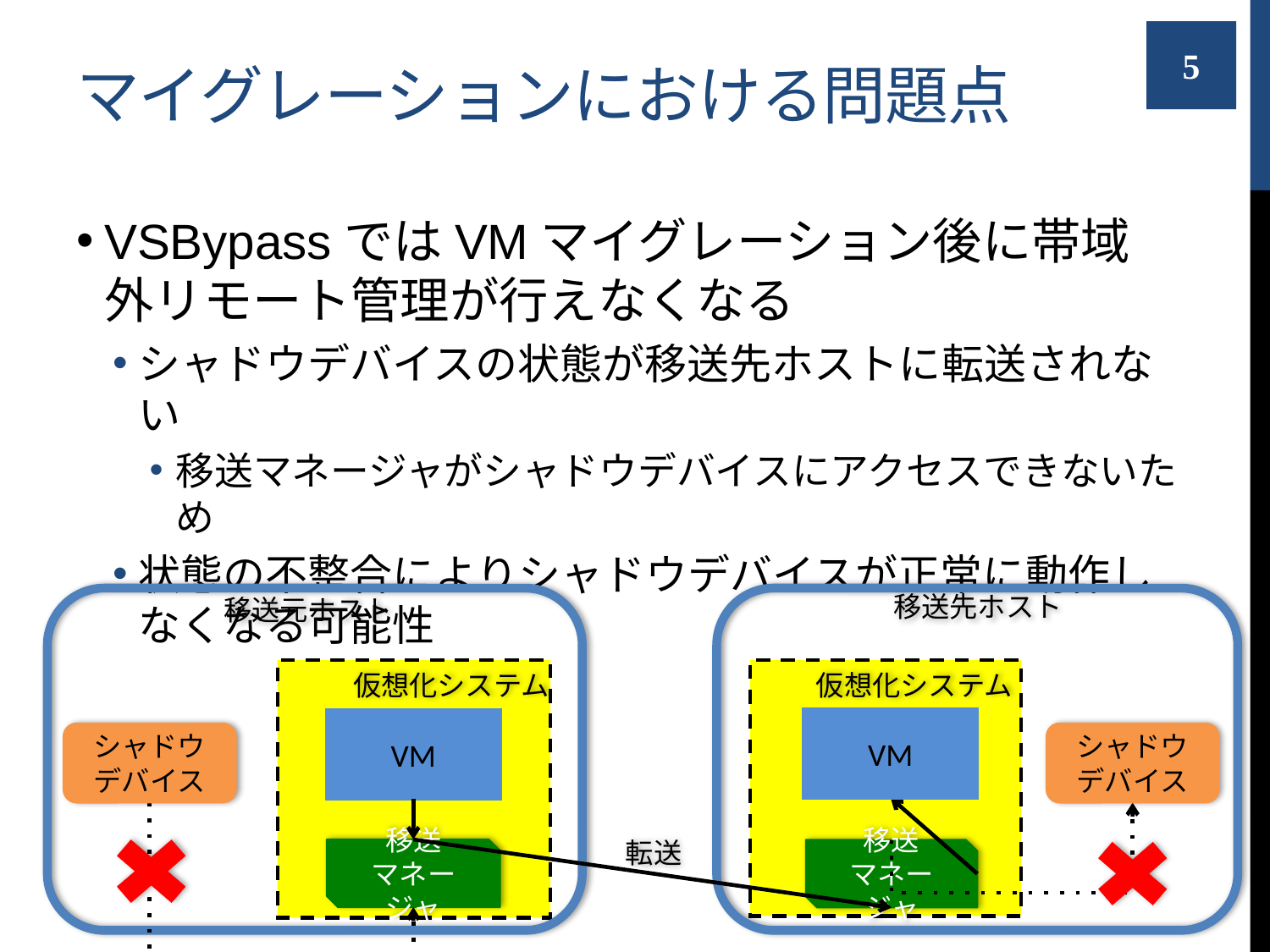

# マイグレーションにおける問題点
5
VSBypassではVMマイグレーション後に帯域外リモート管理が行えなくなる
シャドウデバイスの状態が移送先ホストに転送されない
移送マネージャがシャドウデバイスにアクセスできないため
状態の不整合によりシャドウデバイスが正常に動作しなくなる可能性

移送先ホスト
移送元ホスト

仮想化システム

仮想化システム

VM

VM

シャドウ
デバイス
シャドウ
デバイス

転送
移送
マネージャ
移送
マネージャ